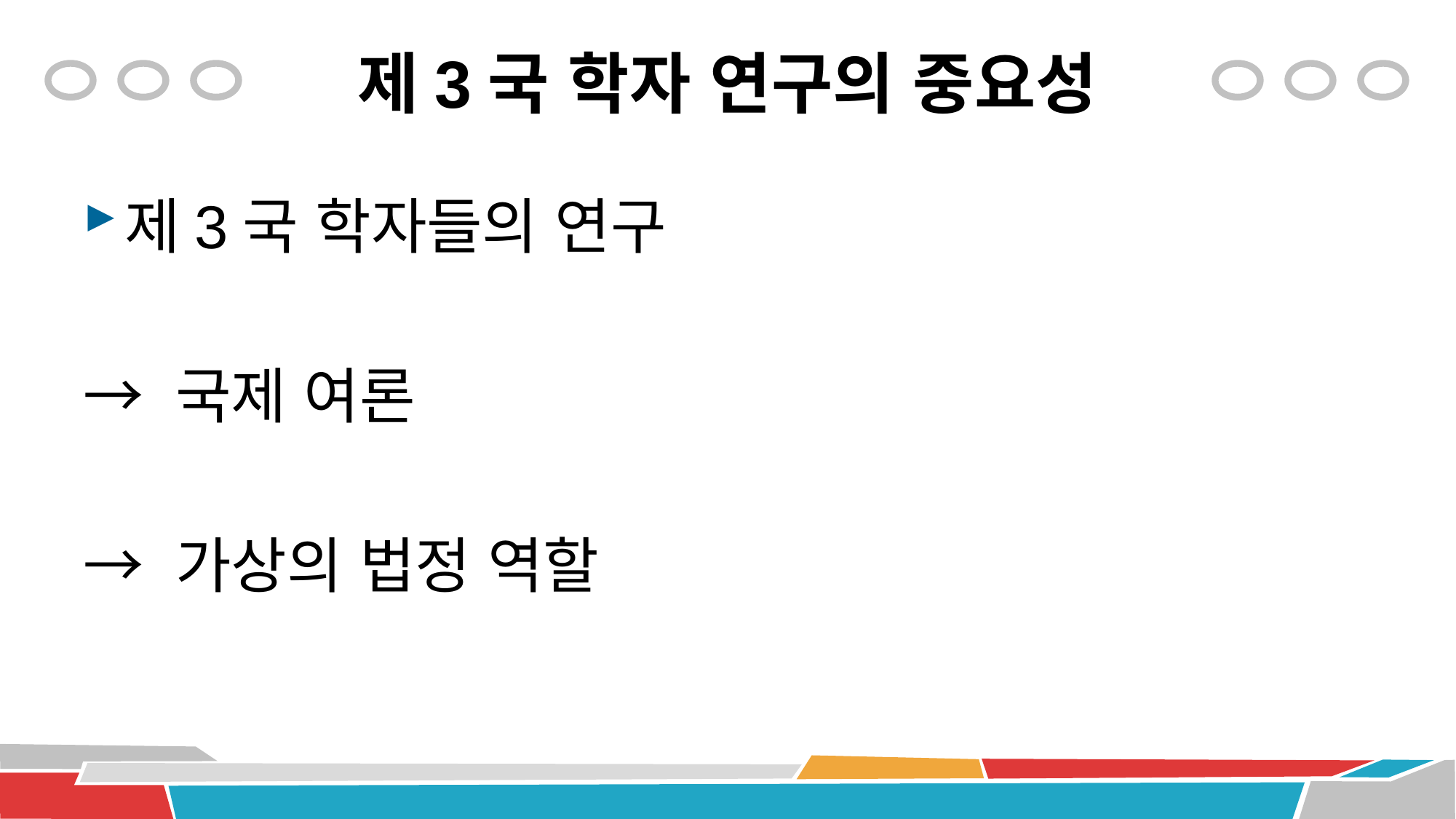

# 제3국 학자 연구의 중요성
제3국 학자들의 연구

→ 국제 여론

→ 가상의 법정 역할